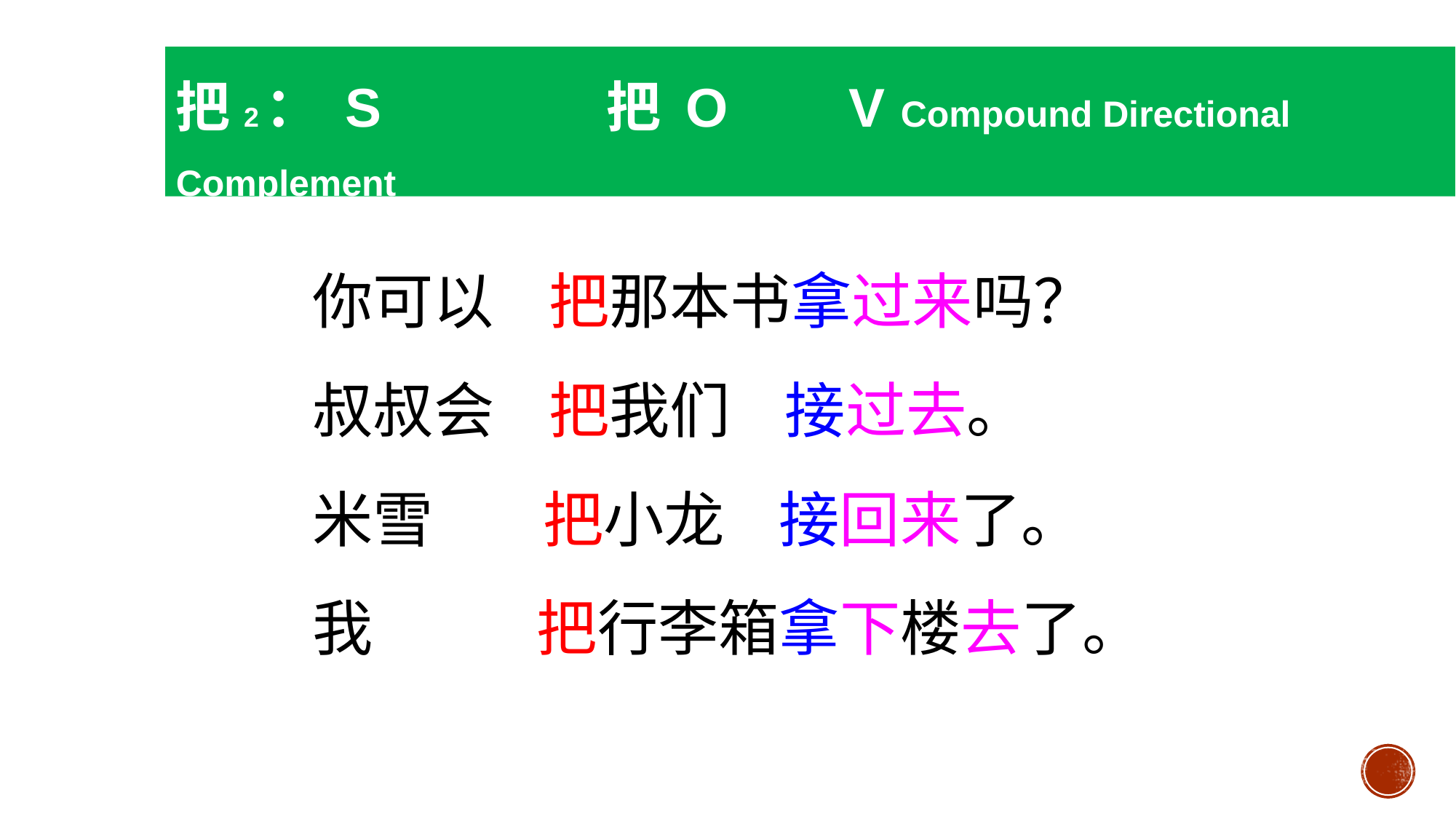

把2： S              把 O        V Compound Directional  Complement
你可以    把那本书拿过来吗？
叔叔会    把我们    接过去。
米雪        把小龙    接回来了。
我            把行李箱拿下楼去了。